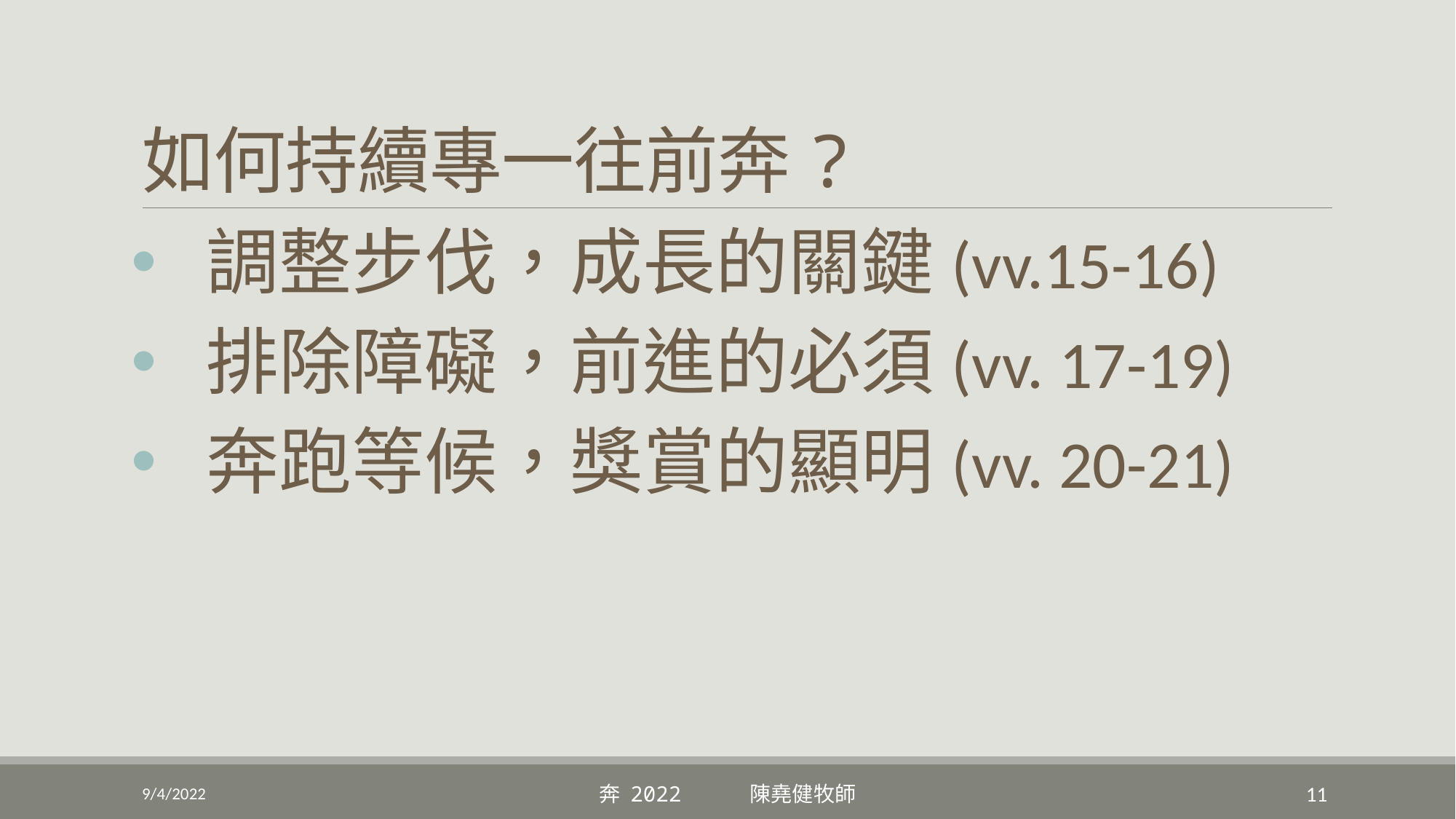

# 如何持續專一往前奔?
  調整步伐，成長的關鍵(vv.15-16)
  排除障礙，前進的必須(vv. 17-19)
  奔跑等候，獎賞的顯明(vv. 20-21)
9/4/2022
奔 2022     陳堯健牧師
11